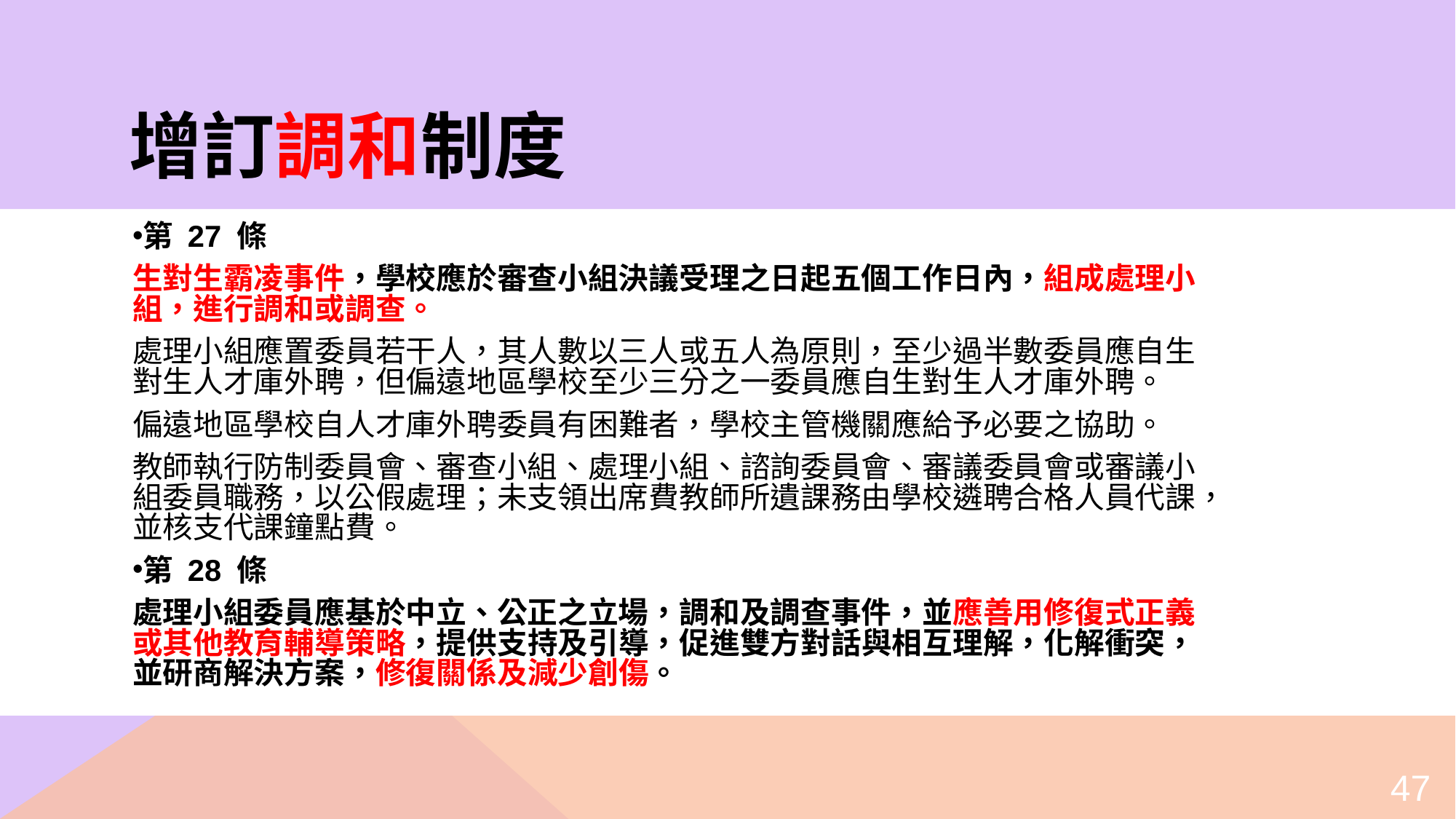

# 增訂調和制度

第 27 條
生對生霸凌事件，學校應於審查小組決議受理之日起五個工作日內，組成處理小組，進行調和或調查。
處理小組應置委員若干人，其人數以三人或五人為原則，至少過半數委員應自生對生人才庫外聘，但偏遠地區學校至少三分之一委員應自生對生人才庫外聘。
偏遠地區學校自人才庫外聘委員有困難者，學校主管機關應給予必要之協助。
教師執行防制委員會、審查小組、處理小組、諮詢委員會、審議委員會或審議小組委員職務，以公假處理；未支領出席費教師所遺課務由學校遴聘合格人員代課，並核支代課鐘點費。
第 28 條
處理小組委員應基於中立、公正之立場，調和及調查事件，並應善用修復式正義或其他教育輔導策略，提供支持及引導，促進雙方對話與相互理解，化解衝突，並研商解決方案，修復關係及減少創傷。
47